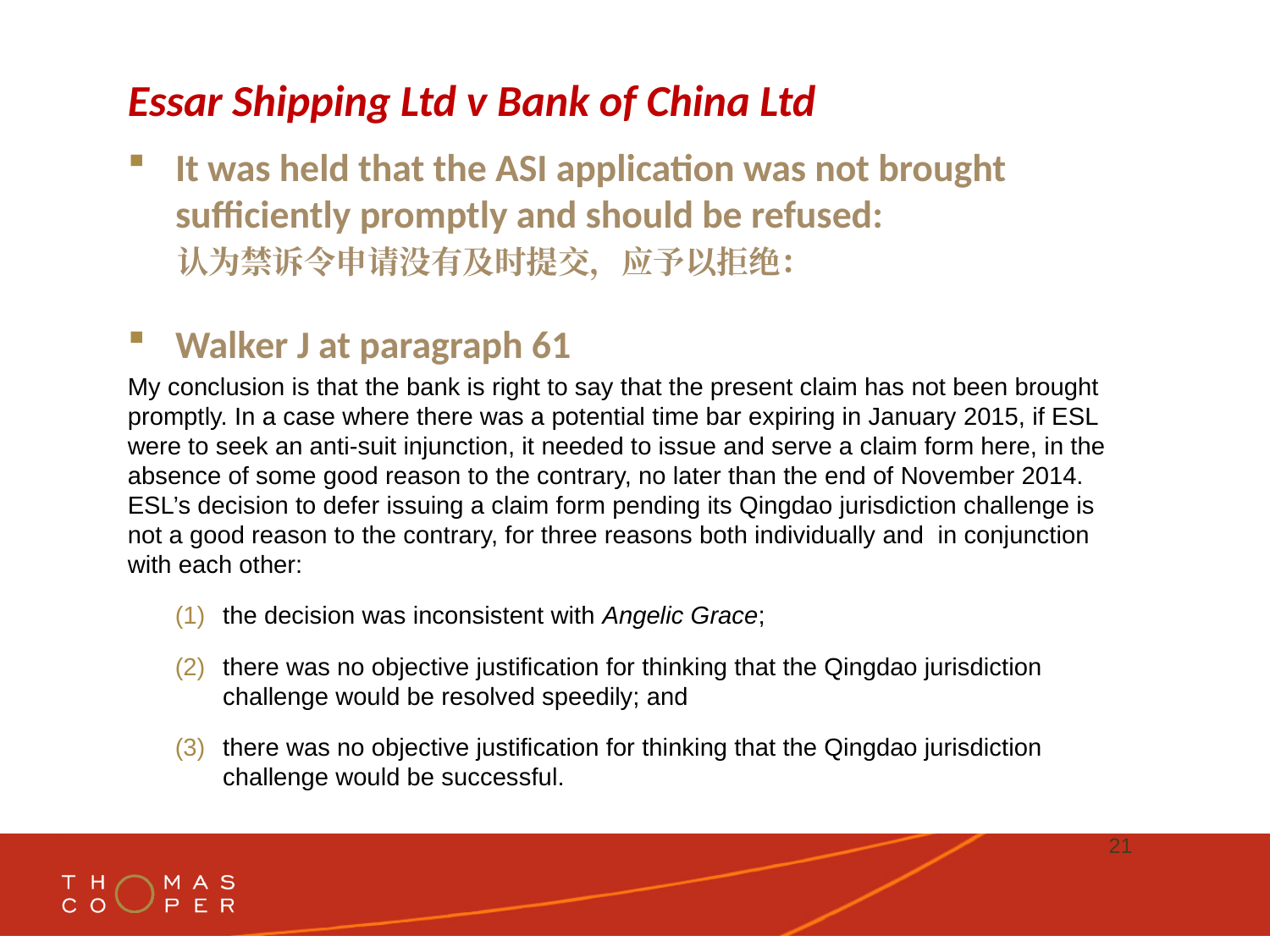

# Essar Shipping Ltd v Bank of China Ltd
It was held that the ASI application was not brought sufficiently promptly and should be refused:
认为禁诉令申请没有及时提交，应予以拒绝：
Walker J at paragraph 61
My conclusion is that the bank is right to say that the present claim has not been brought promptly. In a case where there was a potential time bar expiring in January 2015, if ESL were to seek an anti-suit injunction, it needed to issue and serve a claim form here, in the absence of some good reason to the contrary, no later than the end of November 2014. ESL’s decision to defer issuing a claim form pending its Qingdao jurisdiction challenge is not a good reason to the contrary, for three reasons both individually and  in conjunction with each other:
the decision was inconsistent with Angelic Grace;
there was no objective justification for thinking that the Qingdao jurisdiction challenge would be resolved speedily; and
there was no objective justification for thinking that the Qingdao jurisdiction challenge would be successful.

21